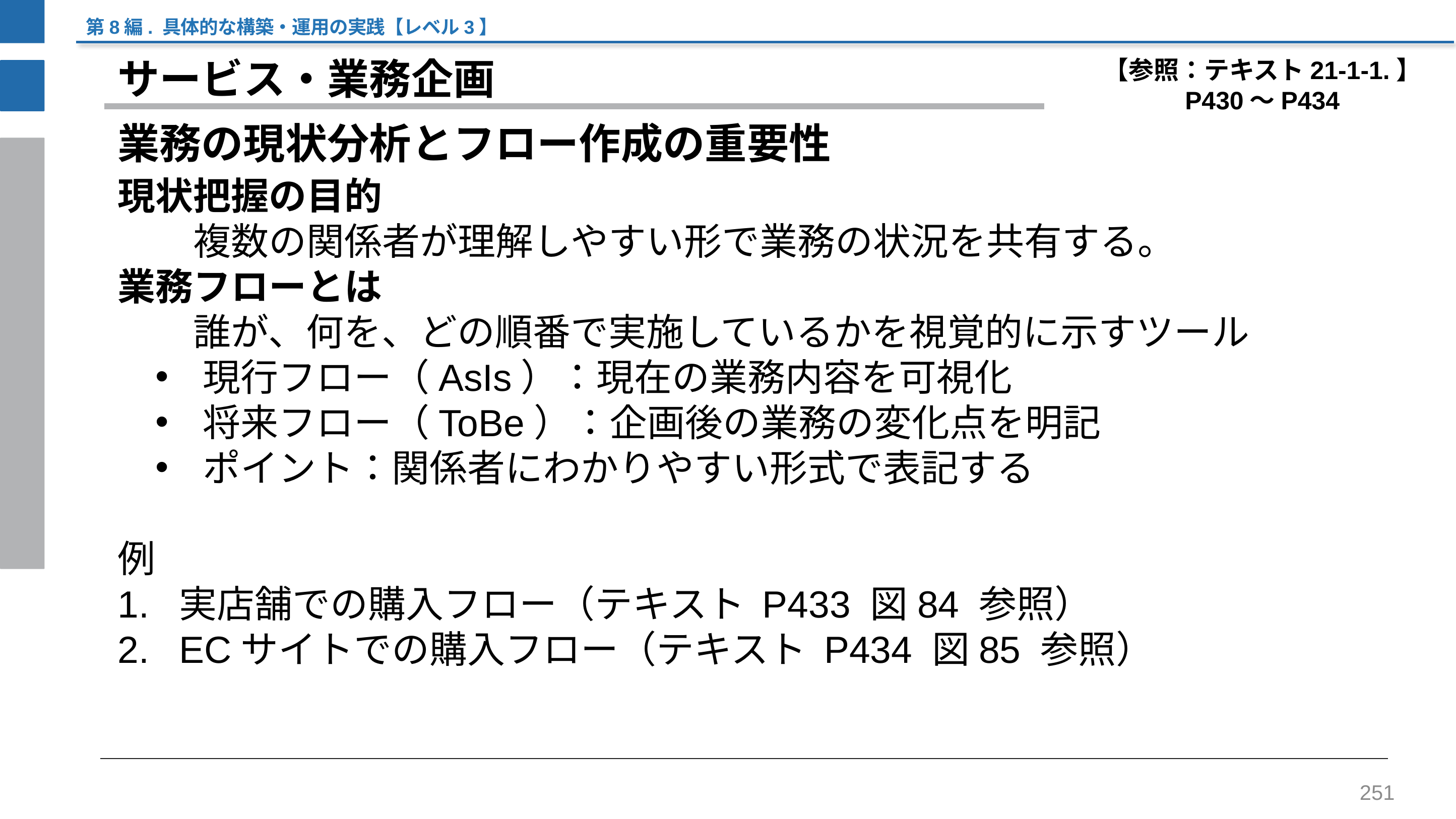

第8編. 具体的な構築・運用の実践【レベル3】
【参照：テキスト21-1-1.】
P430～P434
サービス・業務企画
業務の現状分析とフロー作成の重要性
現状把握の目的
	複数の関係者が理解しやすい形で業務の状況を共有する。
業務フローとは
	誰が、何を、どの順番で実施しているかを視覚的に示すツール
現行フロー（AsIs）：現在の業務内容を可視化
将来フロー（ToBe）：企画後の業務の変化点を明記
ポイント：関係者にわかりやすい形式で表記する

例
実店舗での購入フロー（テキスト P433 図84 参照）
ECサイトでの購入フロー（テキスト P434 図85 参照）

251